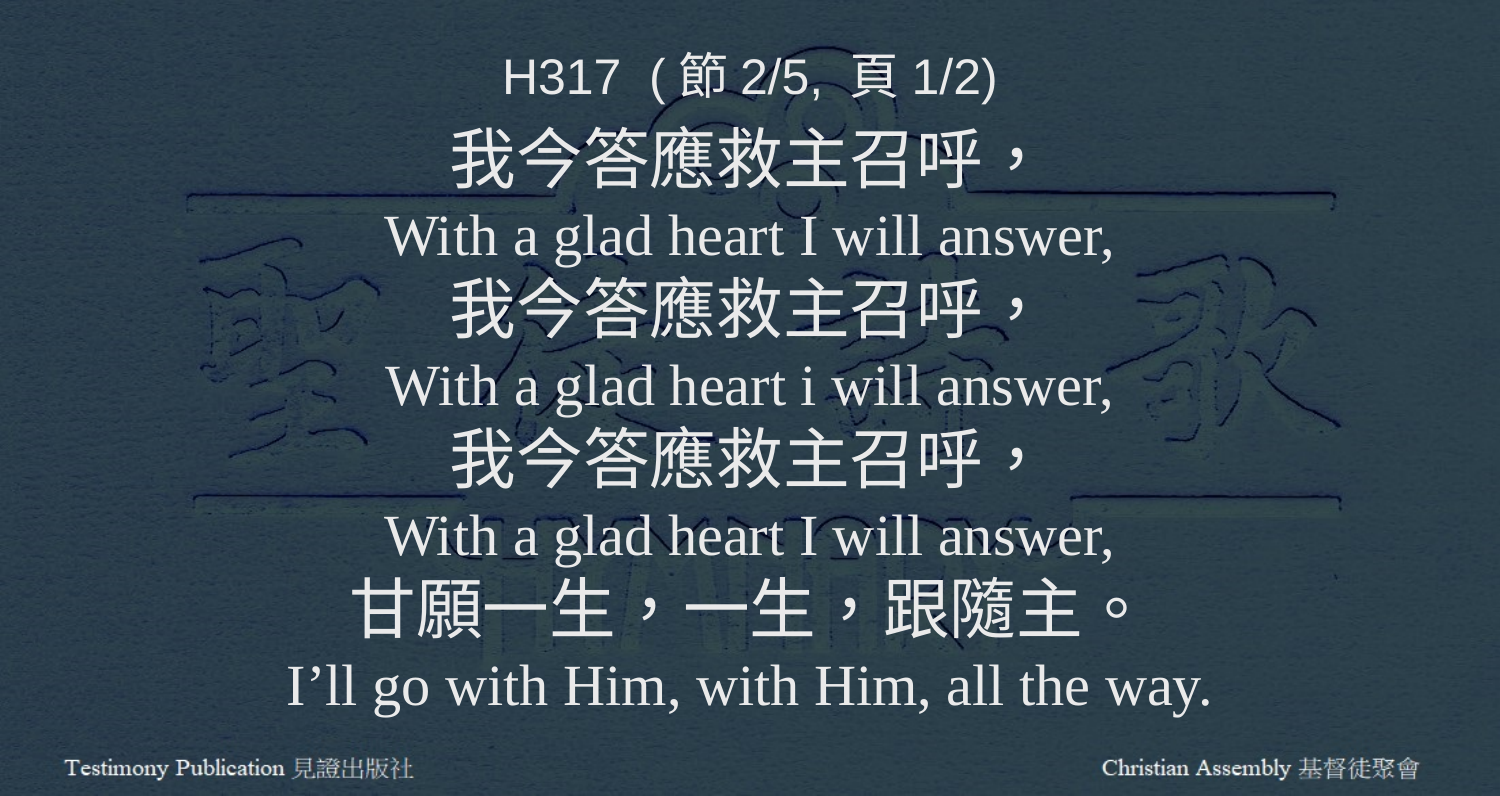

H317  (節2/5, 頁1/2)
我今答應救主召呼，
With a glad heart I will answer,
我今答應救主召呼，
With a glad heart i will answer,
我今答應救主召呼，
With a glad heart I will answer,
甘願一生，一生，跟隨主。
I’ll go with Him, with Him, all the way.